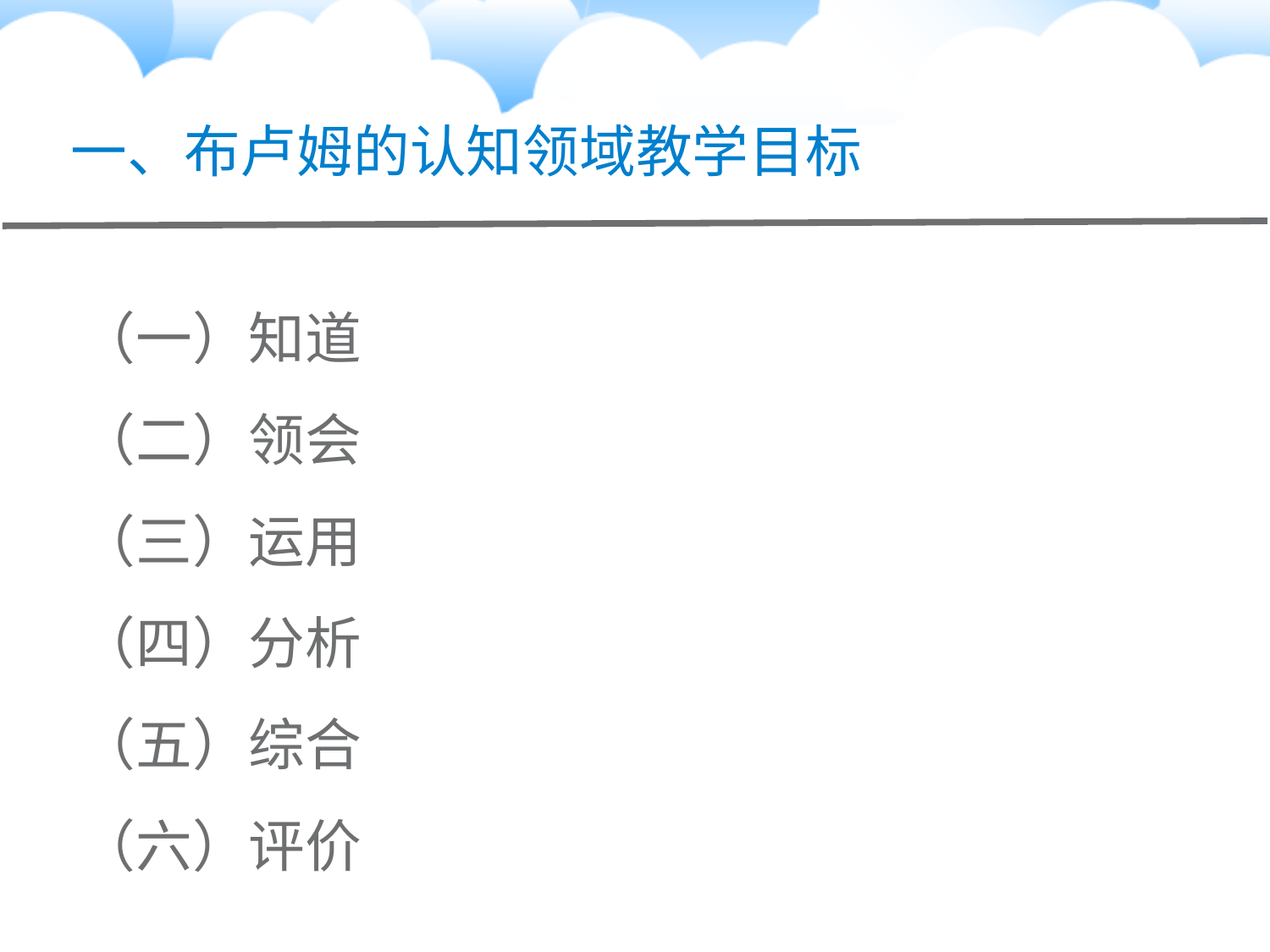

# 一、布卢姆的认知领域教学目标
（一）知道
（二）领会
（三）运用
（四）分析
（五）综合
（六）评价